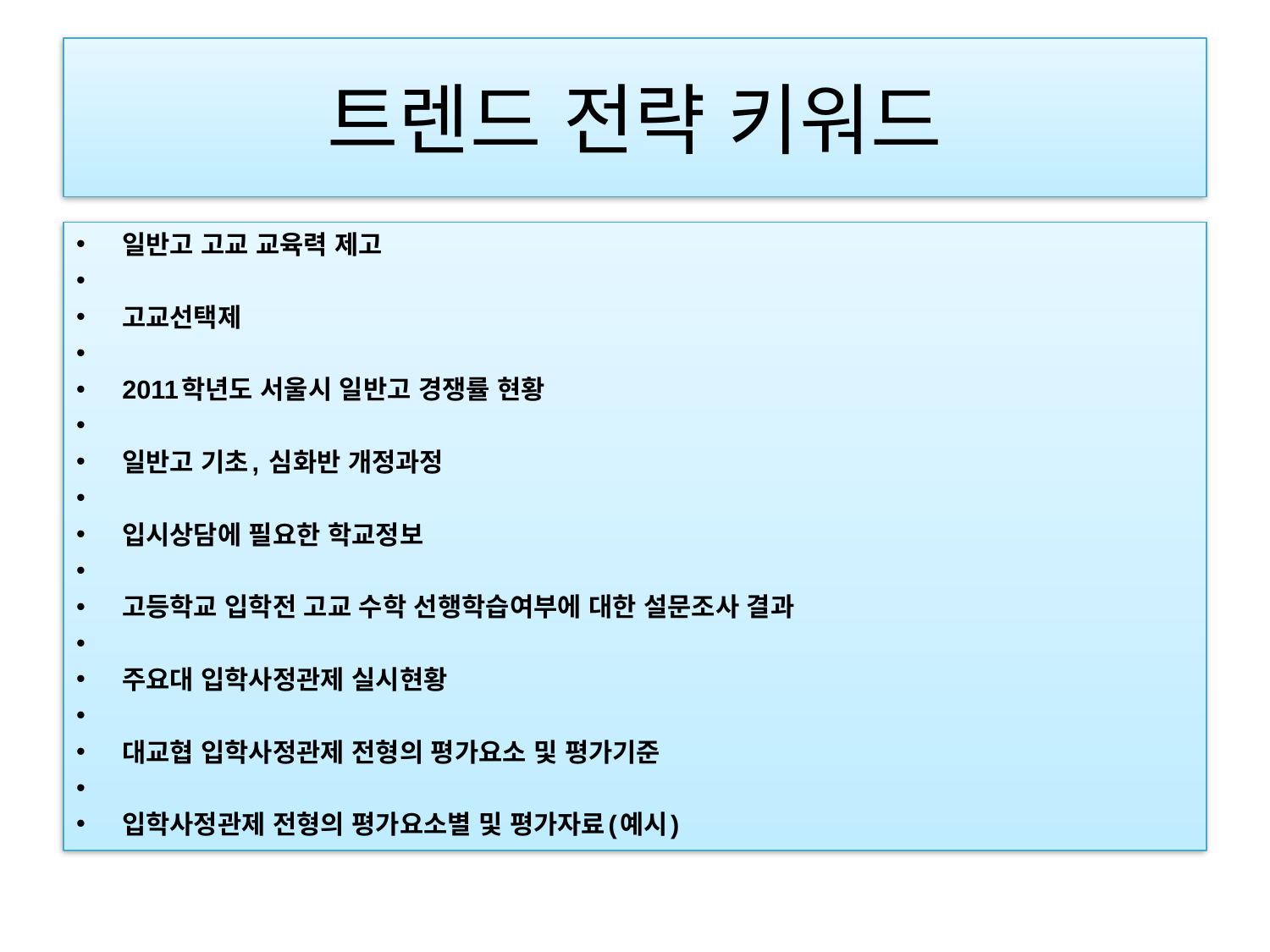

# 트렌드 전략 키워드
일반고 고교 교육력 제고

고교선택제

2011학년도 서울시 일반고 경쟁률 현황

일반고 기초, 심화반 개정과정

입시상담에 필요한 학교정보

고등학교 입학전 고교 수학 선행학습여부에 대한 설문조사 결과

주요대 입학사정관제 실시현황

대교협 입학사정관제 전형의 평가요소 및 평가기준

입학사정관제 전형의 평가요소별 및 평가자료(예시)